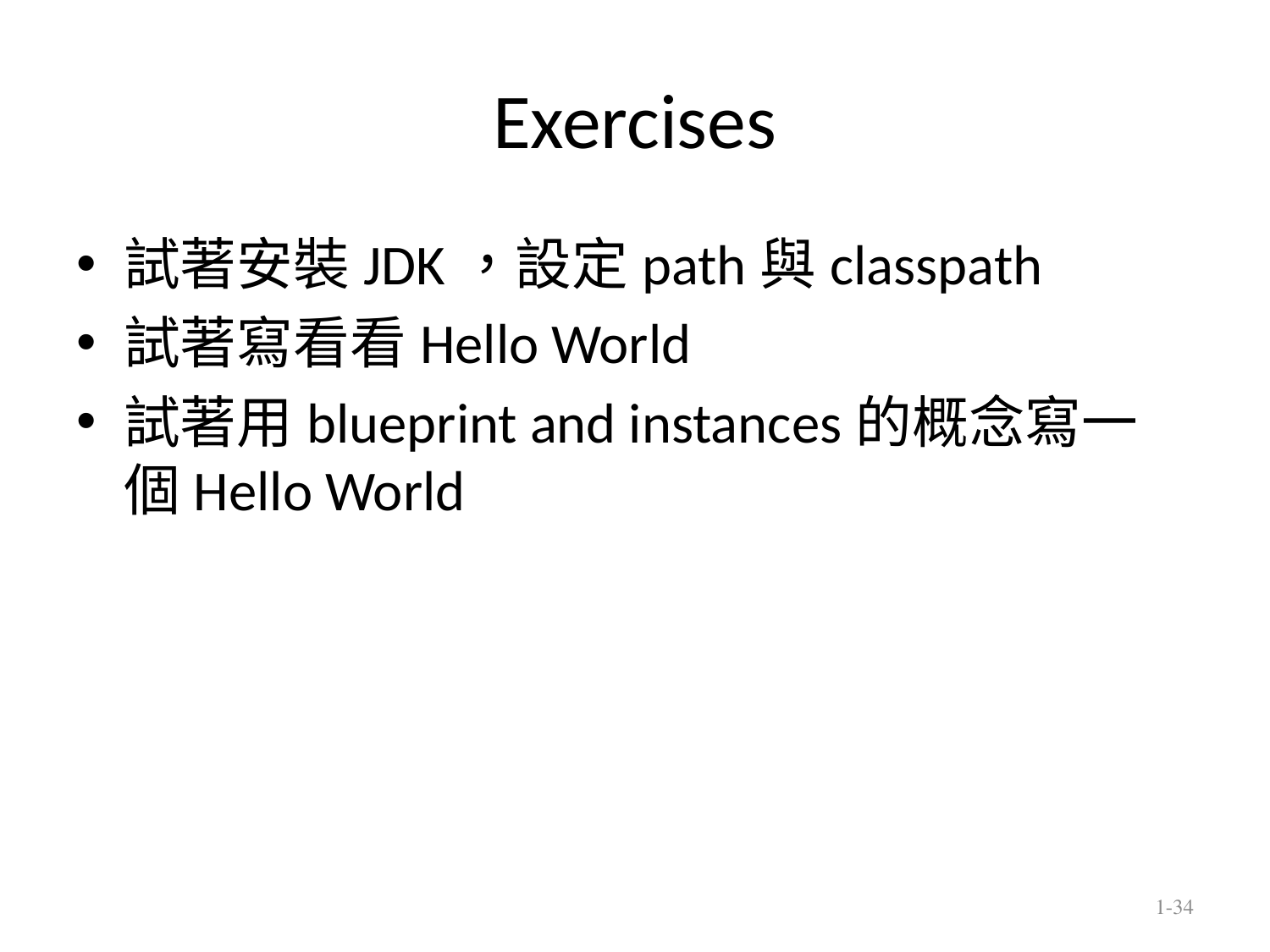

# Exercises
試著安裝JDK，設定path與classpath
試著寫看看Hello World
試著用blueprint and instances的概念寫一個Hello World
1-34